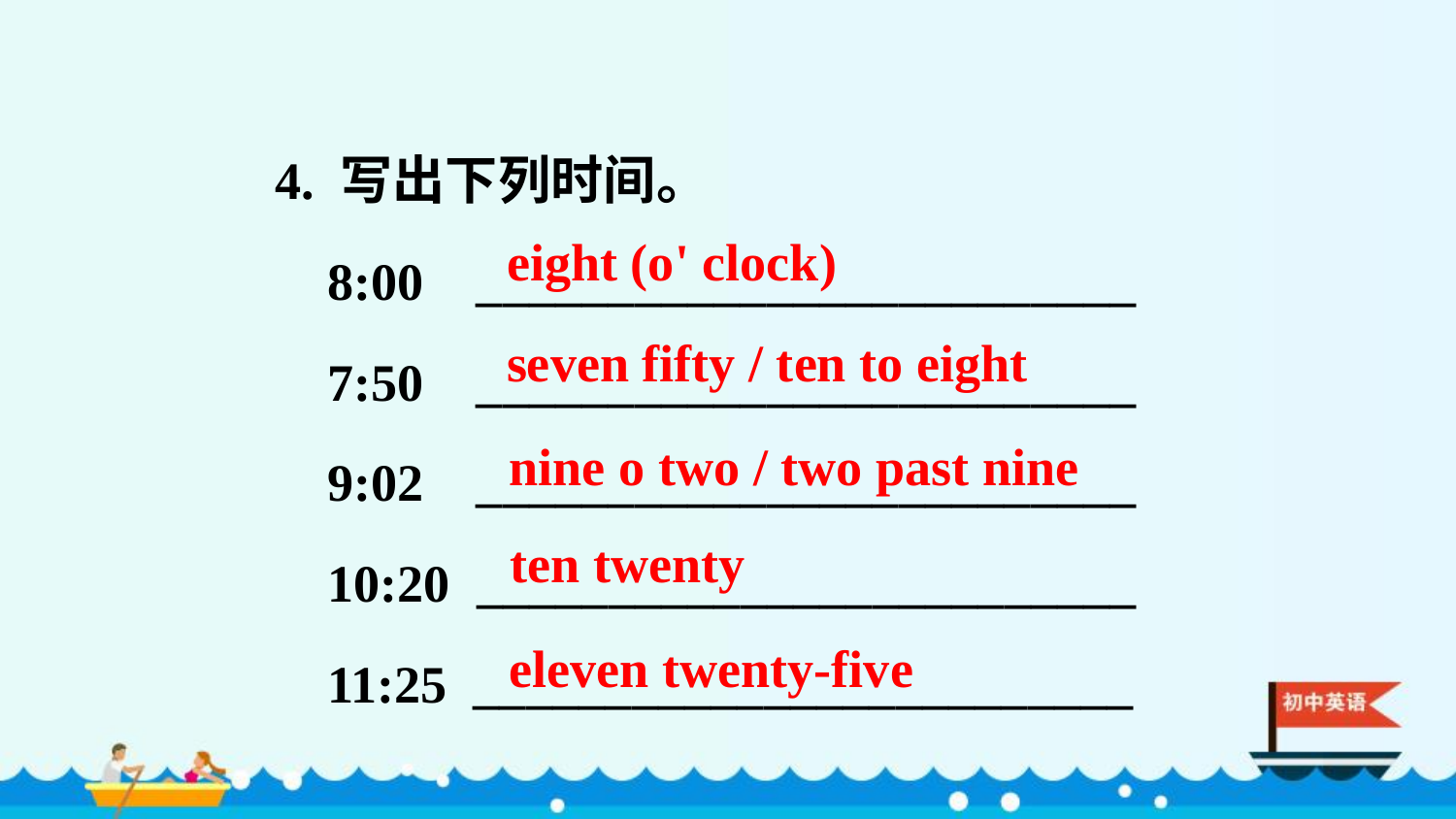

4. 写出下列时间。
    8:00    _________________________
    7:50    _________________________
    9:02    _________________________
    10:20  _________________________
    11:25  _________________________
eight (o' clock)
seven fifty / ten to eight
nine o two / two past nine
ten twenty
eleven twenty-five